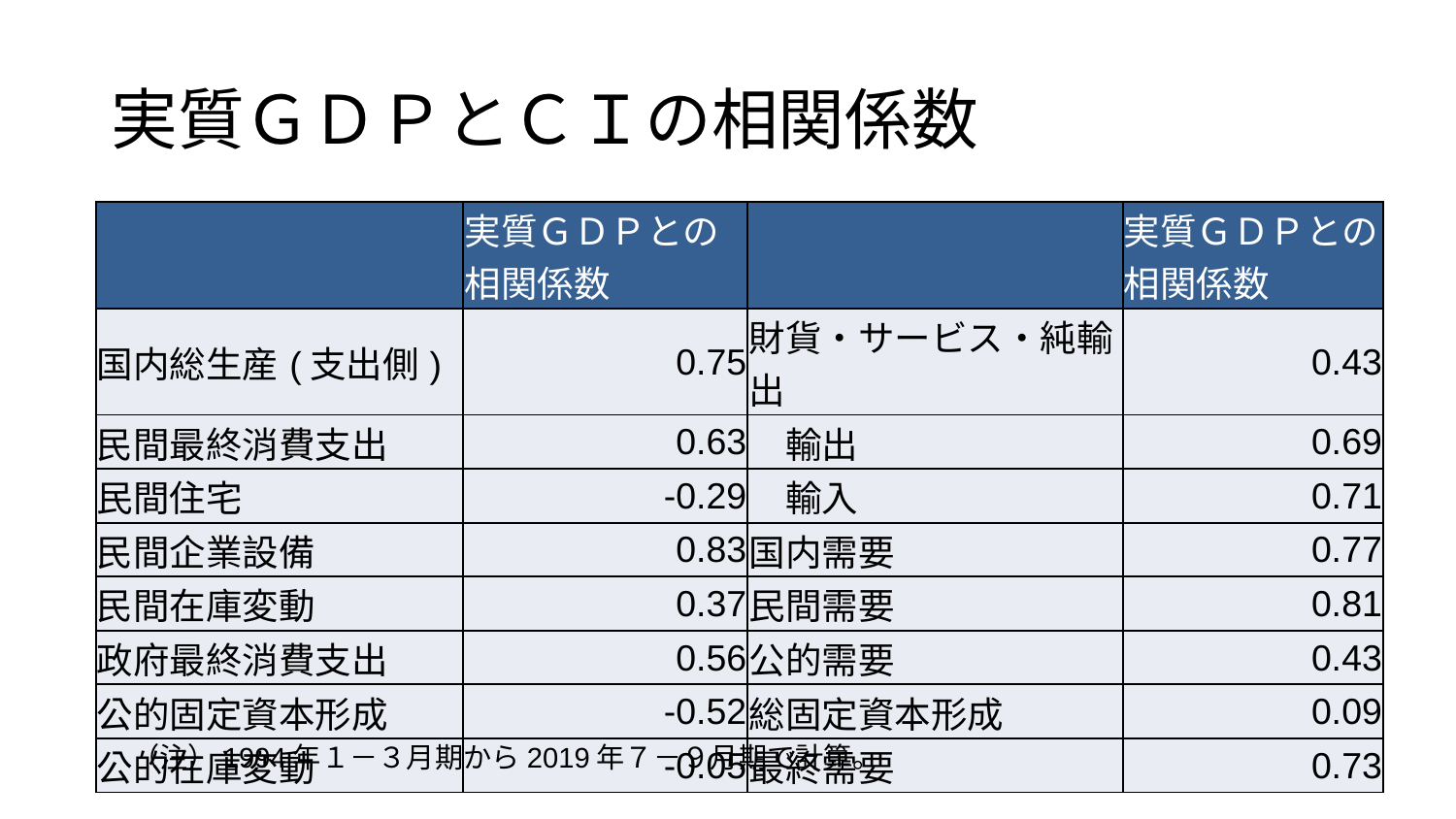

# 実質ＧＤＰとＣＩの相関係数
|  | 実質ＧＤＰとの相関係数 |  | 実質ＧＤＰとの相関係数 |
| --- | --- | --- | --- |
| 国内総生産(支出側) | 0.75 | 財貨・サービス・純輸出 | 0.43 |
| 民間最終消費支出 | 0.63 | 輸出 | 0.69 |
| 民間住宅 | -0.29 | 輸入 | 0.71 |
| 民間企業設備 | 0.83 | 国内需要 | 0.77 |
| 民間在庫変動 | 0.37 | 民間需要 | 0.81 |
| 政府最終消費支出 | 0.56 | 公的需要 | 0.43 |
| 公的固定資本形成 | -0.52 | 総固定資本形成 | 0.09 |
| 公的在庫変動 | -0.05 | 最終需要 | 0.73 |
（注）1994年１－３月期から2019年７－９月期で計算。
60